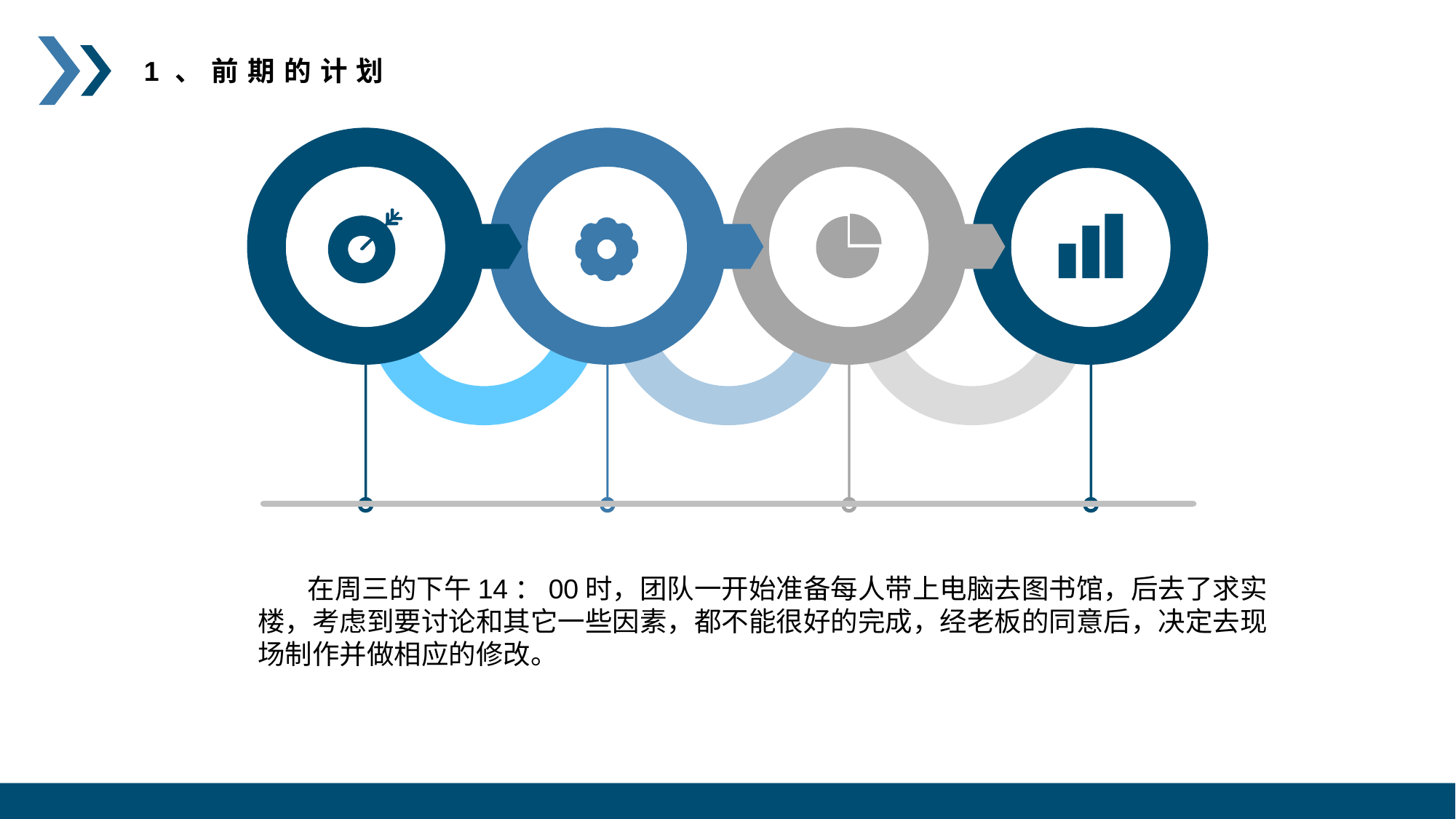

1、前期的计划

       在周三的下午14：00时，团队一开始准备每人带上电脑去图书馆，后去了求实楼，考虑到要讨论和其它一些因素，都不能很好的完成，经老板的同意后，决定去现场制作并做相应的修改。